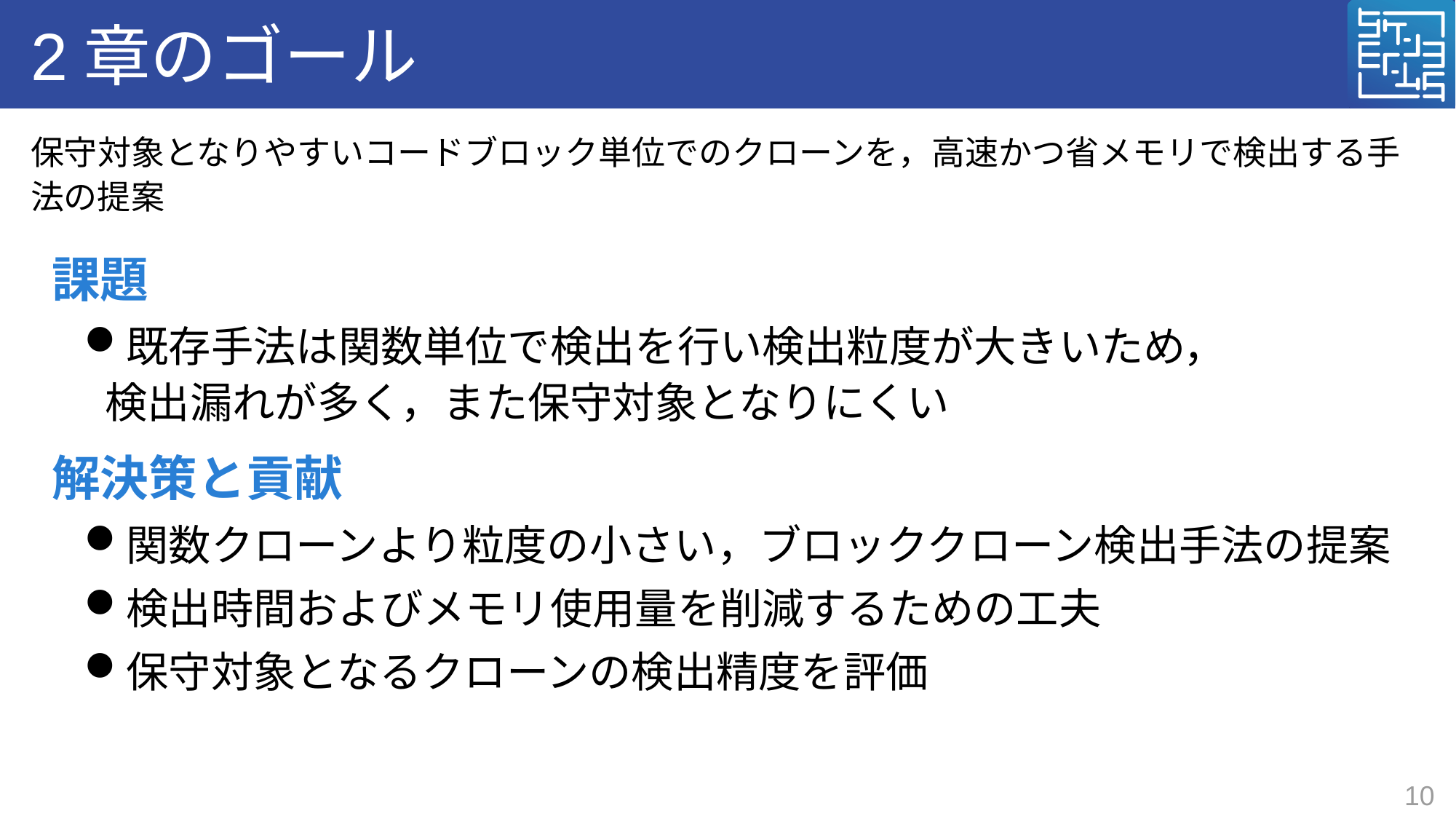

# 2章のゴール
保守対象となりやすいコードブロック単位でのクローンを，高速かつ省メモリで検出する手法の提案
課題
既存手法は関数単位で検出を行い検出粒度が大きいため，
検出漏れが多く，また保守対象となりにくい
解決策と貢献
関数クローンより粒度の小さい，ブロッククローン検出手法の提案
検出時間およびメモリ使用量を削減するための工夫
保守対象となるクローンの検出精度を評価

10